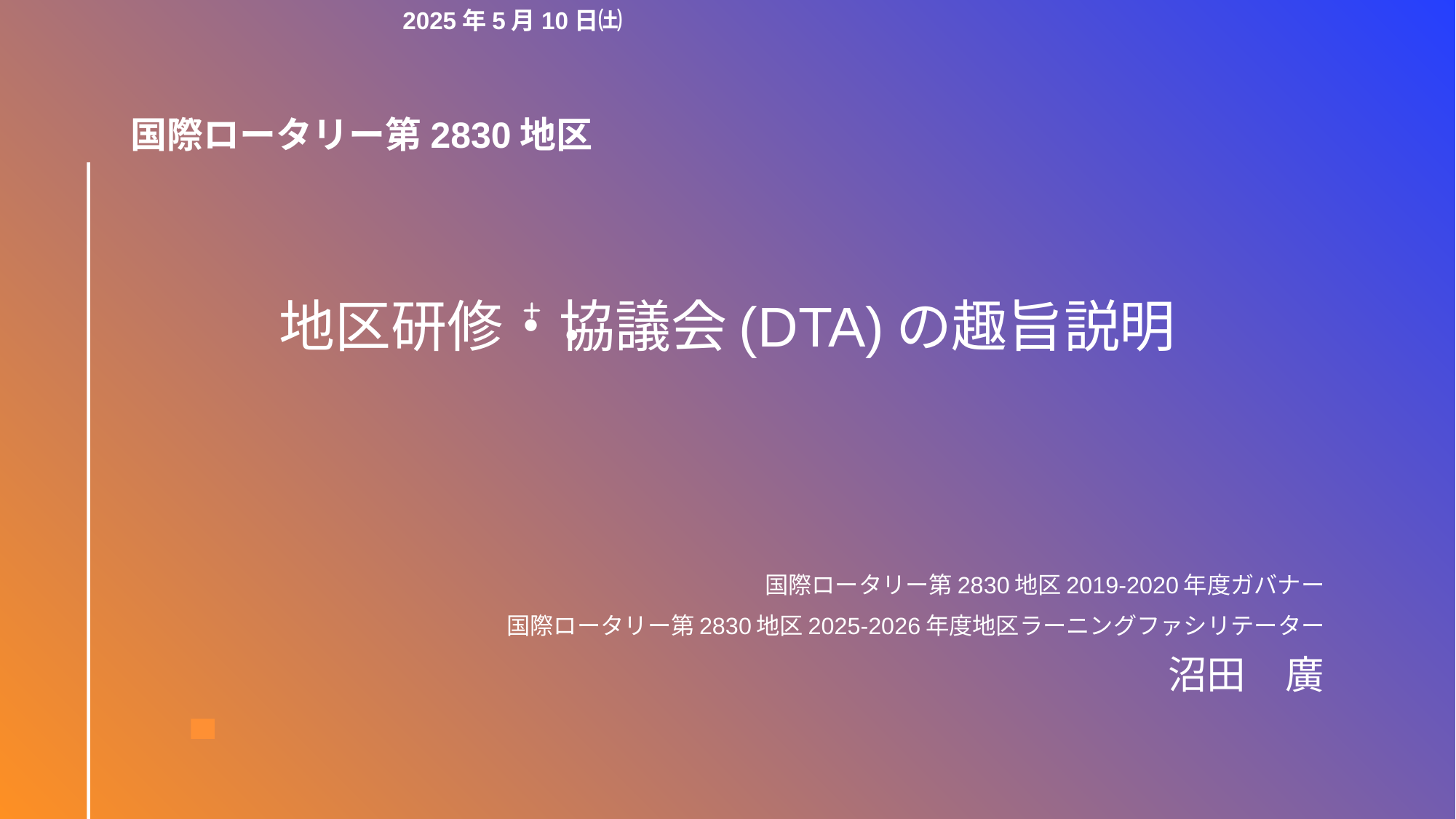

# 2025年5月10日㈯　　　　　　　　　　　　　　　　　　　　　　　　　　　　　　　　　　　　　　　　　　　　　　　　 国際ロータリー第2830地区
地区研修・協議会(DTA)の趣旨説明

国際ロータリー第2830地区2019-2020年度ガバナー
国際ロータリー第2830地区2025-2026年度地区ラーニングファシリテーター
沼田　廣